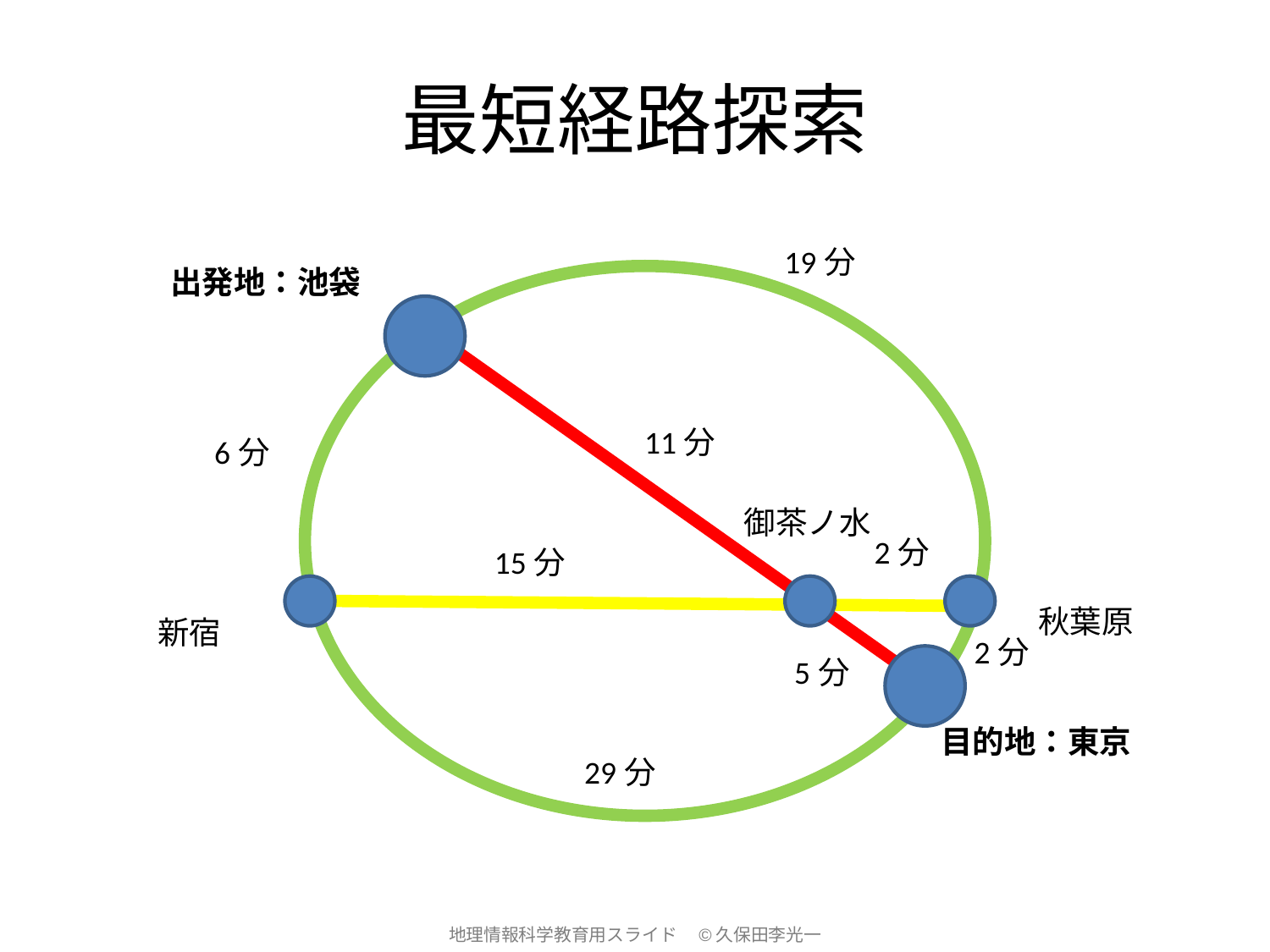

# 最短経路探索
19分
出発地：池袋

11分
6分
御茶ノ水
2分
15分

秋葉原
新宿
2分
5分

目的地：東京
29分